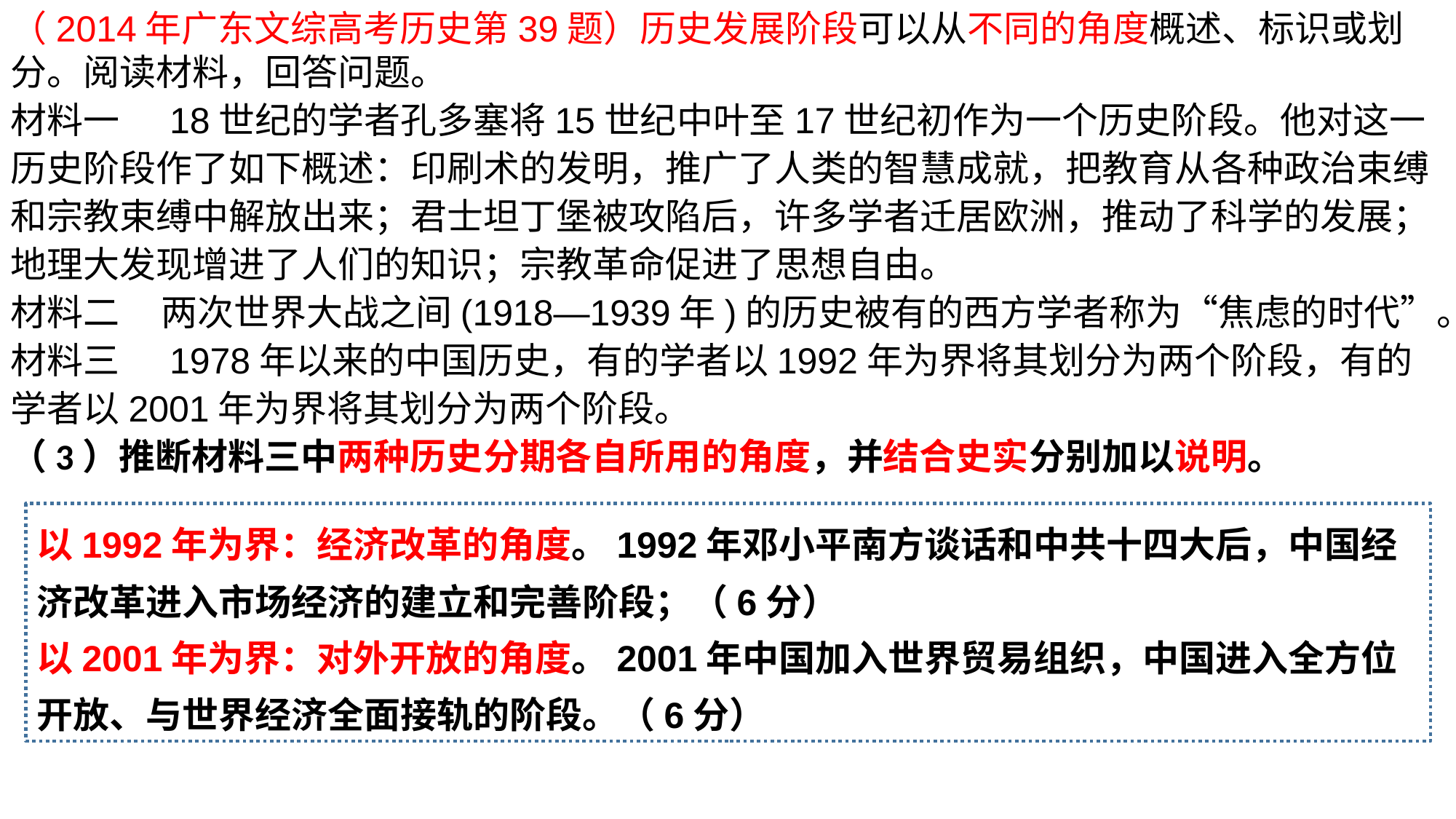

（2014年广东文综高考历史第39题）历史发展阶段可以从不同的角度概述、标识或划分。阅读材料，回答问题。材料一     18世纪的学者孔多塞将15世纪中叶至17世纪初作为一个历史阶段。他对这一历史阶段作了如下概述：印刷术的发明，推广了人类的智慧成就，把教育从各种政治束缚和宗教束缚中解放出来；君士坦丁堡被攻陷后，许多学者迁居欧洲，推动了科学的发展；地理大发现增进了人们的知识；宗教革命促进了思想自由。
材料二     两次世界大战之间(1918—1939年)的历史被有的西方学者称为“焦虑的时代”。
材料三     1978年以来的中国历史，有的学者以1992年为界将其划分为两个阶段，有的学者以2001年为界将其划分为两个阶段。
（3）推断材料三中两种历史分期各自所用的角度，并结合史实分别加以说明。
以1992年为界：经济改革的角度。1992年邓小平南方谈话和中共十四大后，中国经济改革进入市场经济的建立和完善阶段；（6分）
以2001年为界：对外开放的角度。2001年中国加入世界贸易组织，中国进入全方位开放、与世界经济全面接轨的阶段。（6分）